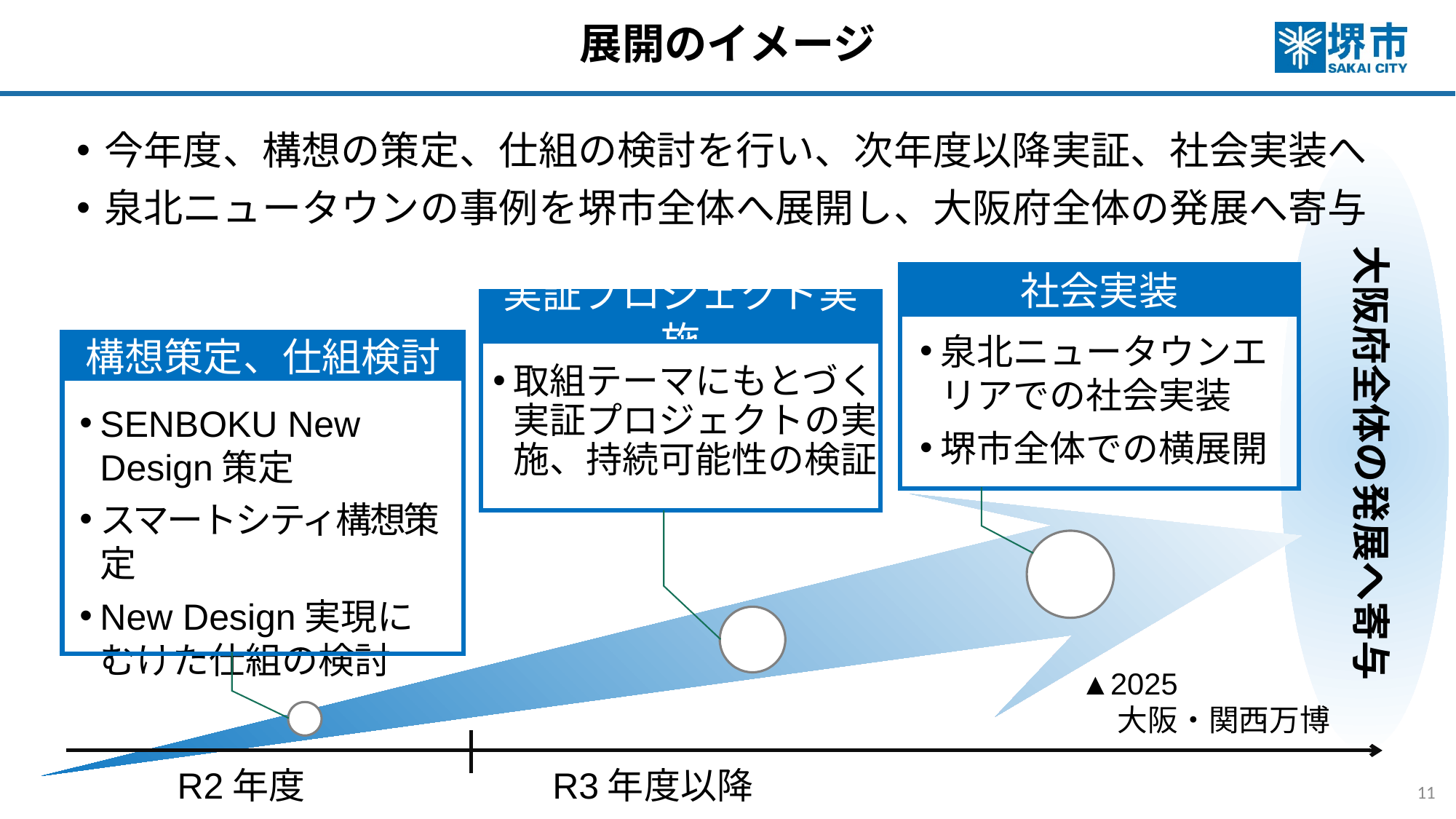

# 展開のイメージ
今年度、構想の策定、仕組の検討を行い、次年度以降実証、社会実装へ
泉北ニュータウンの事例を堺市全体へ展開し、大阪府全体の発展へ寄与

大阪府全体の発展へ寄与
社会実装
実証プロジェクト実施

泉北ニュータウンエリアでの社会実装
堺市全体での横展開
構想策定、仕組検討

取組テーマにもとづく
実証プロジェクトの実施、持続可能性の検証
SENBOKU New Design策定
スマートシティ構想策定
New Design実現に
むけた仕組の検討

▲2025
　 大阪・関西万博

R2年度
R3年度以降
11